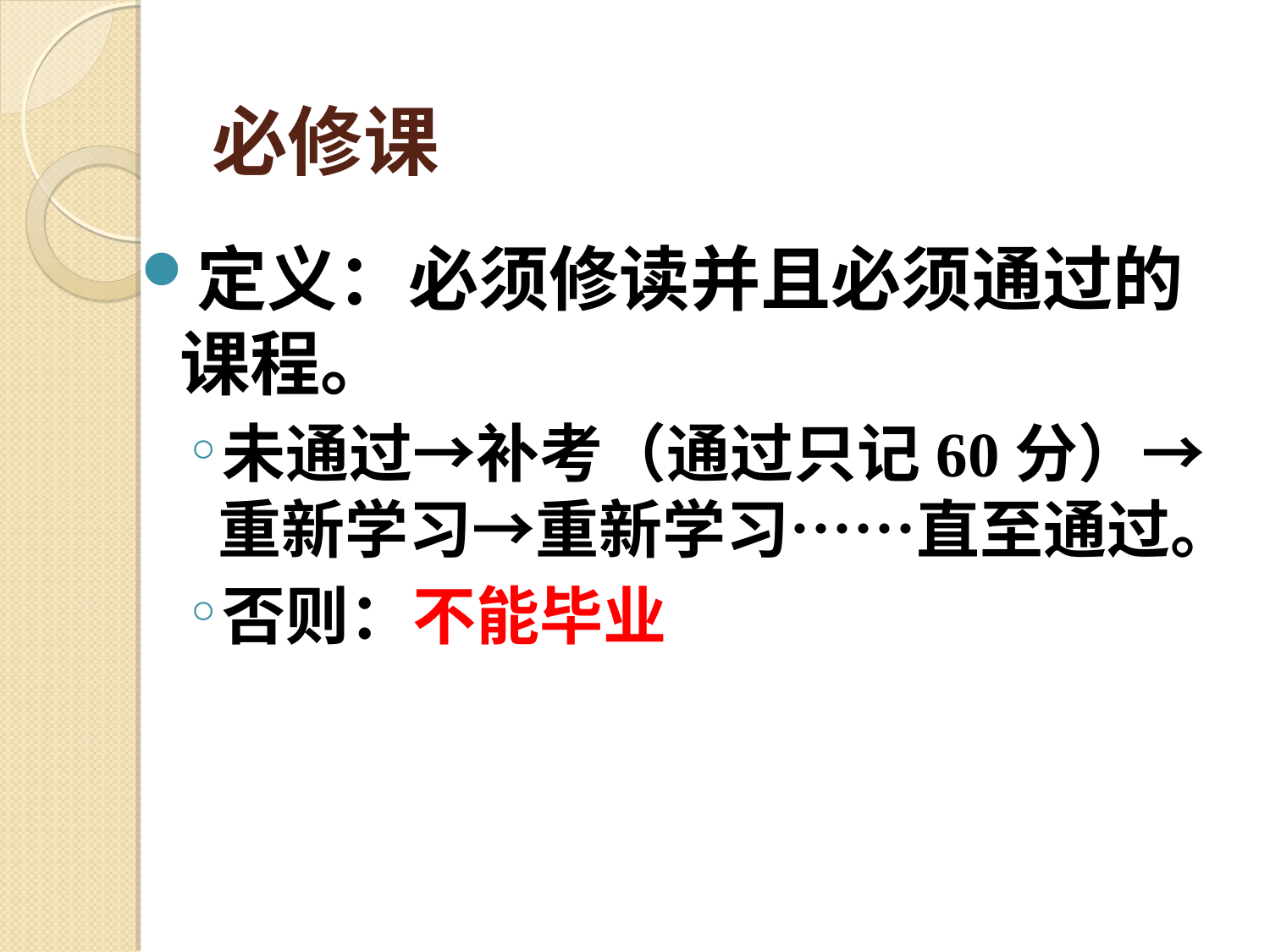

必修课
定义：必须修读并且必须通过的课程。
未通过→补考（通过只记60分）→重新学习→重新学习……直至通过。
否则：不能毕业